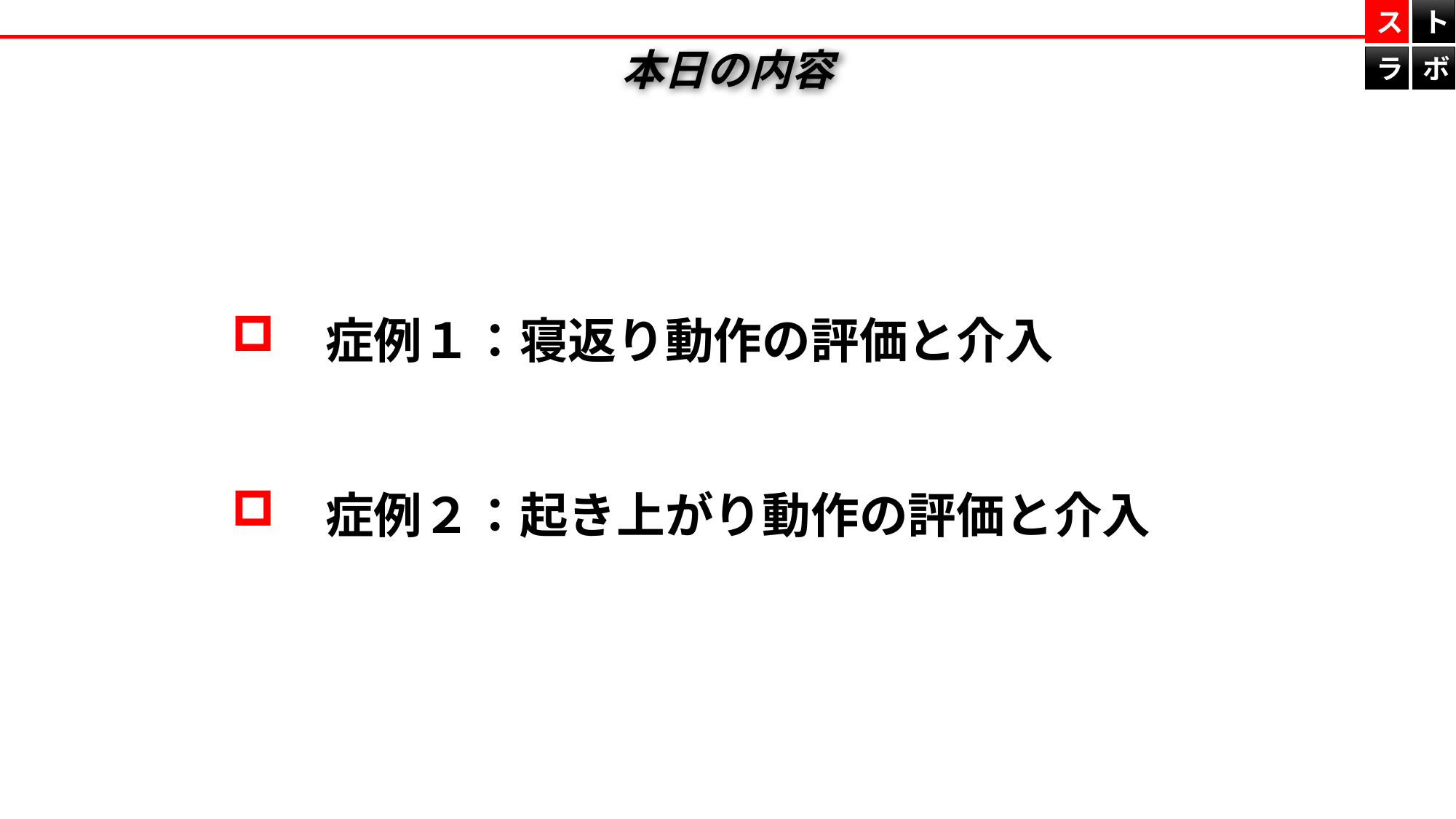

ス
ト
ラ
ボ
本日の内容
　症例１：寝返り動作の評価と介入

　症例２：起き上がり動作の評価と介入